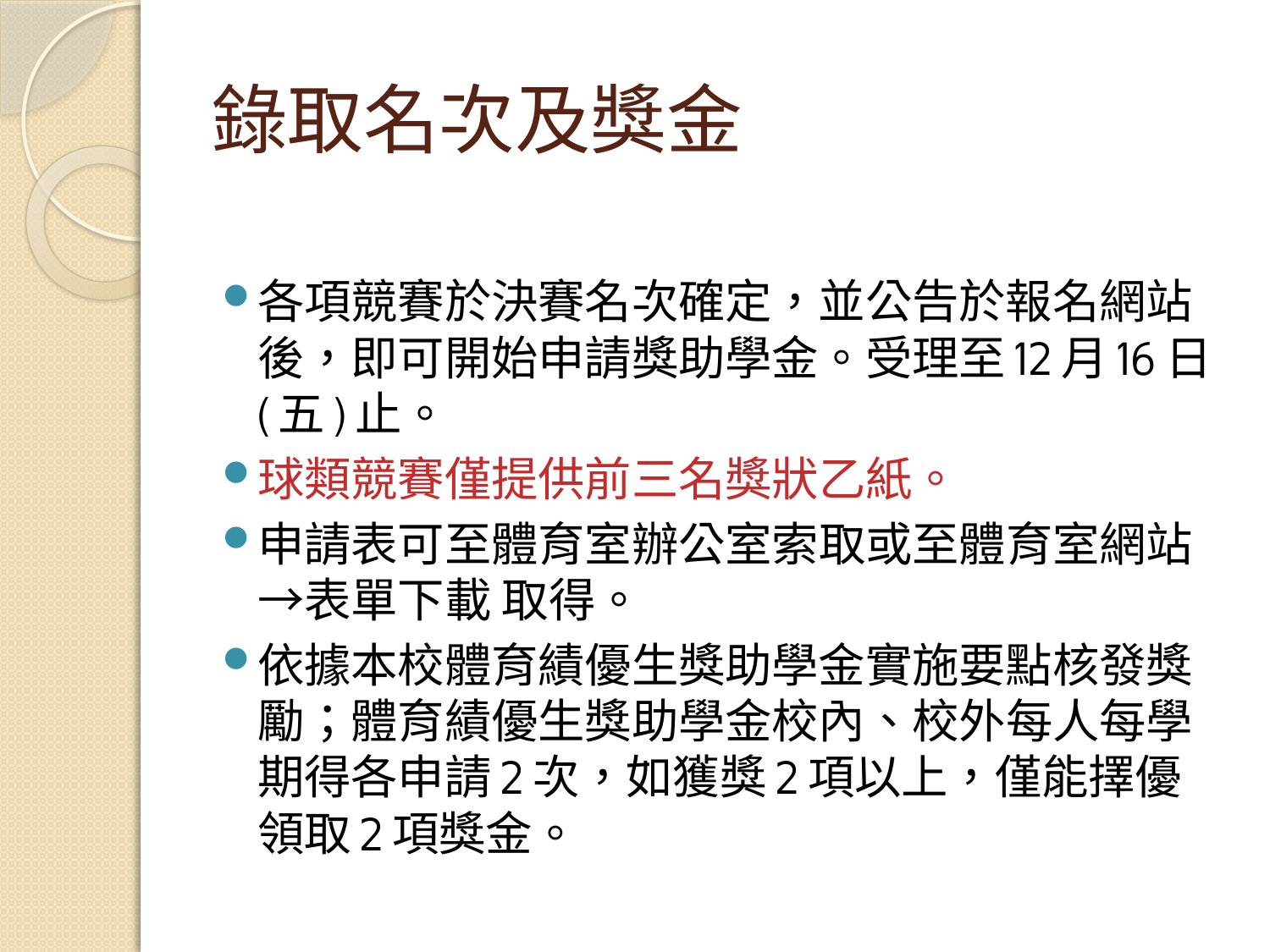

# 錄取名次及獎金

各項競賽於決賽名次確定，並公告於報名網站後，即可開始申請獎助學金。受理至12月16日(五)止。
球類競賽僅提供前三名獎狀乙紙。
申請表可至體育室辦公室索取或至體育室網站→表單下載 取得。
依據本校體育績優生獎助學金實施要點核發獎勵；體育績優生獎助學金校內、校外每人每學期得各申請2次，如獲獎2項以上，僅能擇優領取2項獎金。